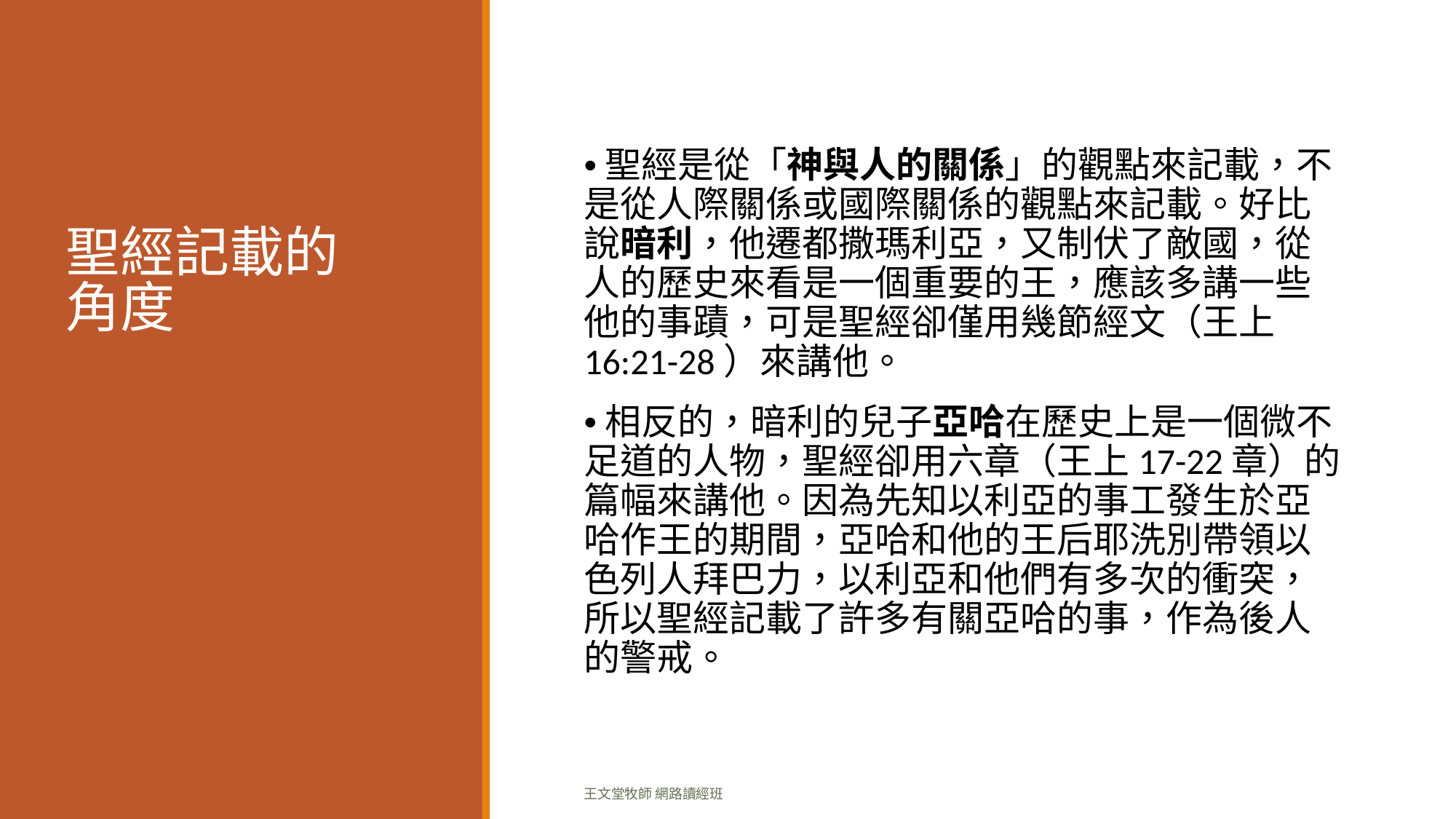

# 聖經記載的 角度

•聖經是從「神與人的關係」的觀點來記載，不是從人際關係或國際關係的觀點來記載。好比說暗利，他遷都撒瑪利亞，又制伏了敵國，從人的歷史來看是一個重要的王，應該多講一些他的事蹟，可是聖經卻僅用幾節經文（王上16:21-28）來講他。
•相反的，暗利的兒子亞哈在歷史上是一個微不足道的人物，聖經卻用六章（王上17-22章）的篇幅來講他。因為先知以利亞的事工發生於亞哈作王的期間，亞哈和他的王后耶洗別帶領以色列人拜巴力，以利亞和他們有多次的衝突，所以聖經記載了許多有關亞哈的事，作為後人的警戒。

王文堂牧師 網路讀經班